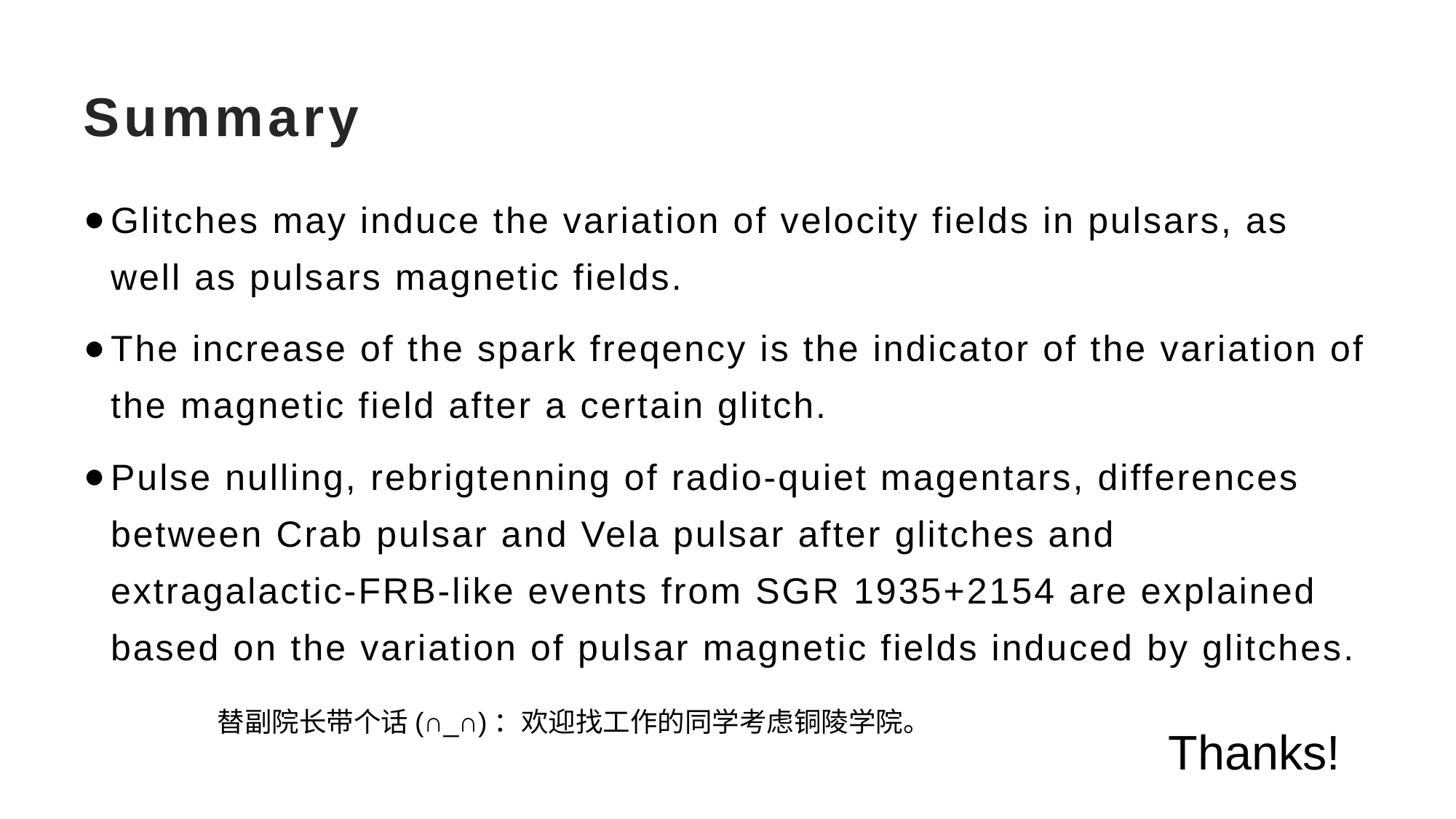

# Summary
Glitches may induce the variation of velocity fields in pulsars, as well as pulsars magnetic fields.
The increase of the spark freqency is the indicator of the variation of the magnetic field after a certain glitch.
Pulse nulling, rebrigtenning of radio-quiet magentars, differences between Crab pulsar and Vela pulsar after glitches and extragalactic-FRB-like events from SGR 1935+2154 are explained based on the variation of pulsar magnetic fields induced by glitches.
替副院长带个话(∩_∩)：欢迎找工作的同学考虑铜陵学院。
Thanks!